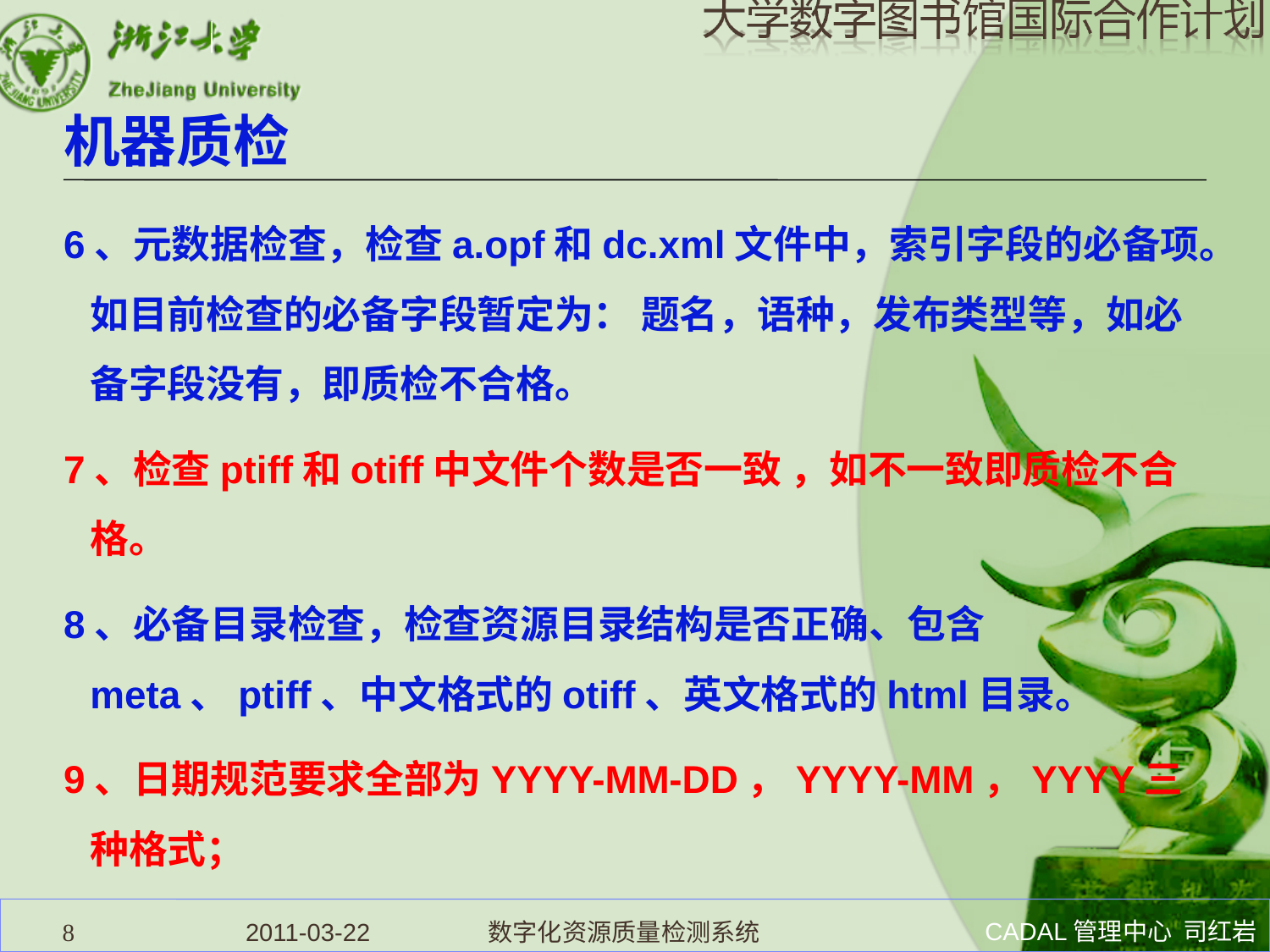

# 机器质检
6、元数据检查，检查a.opf和dc.xml文件中，索引字段的必备项。如目前检查的必备字段暂定为： 题名，语种，发布类型等，如必备字段没有，即质检不合格。
7、检查ptiff和otiff中文件个数是否一致 ，如不一致即质检不合格。
8、必备目录检查，检查资源目录结构是否正确、包含meta、ptiff、中文格式的otiff、英文格式的html目录。
9、日期规范要求全部为YYYY-MM-DD，YYYY-MM，YYYY三种格式；

8
2011-03-22                数字化资源质量检测系统